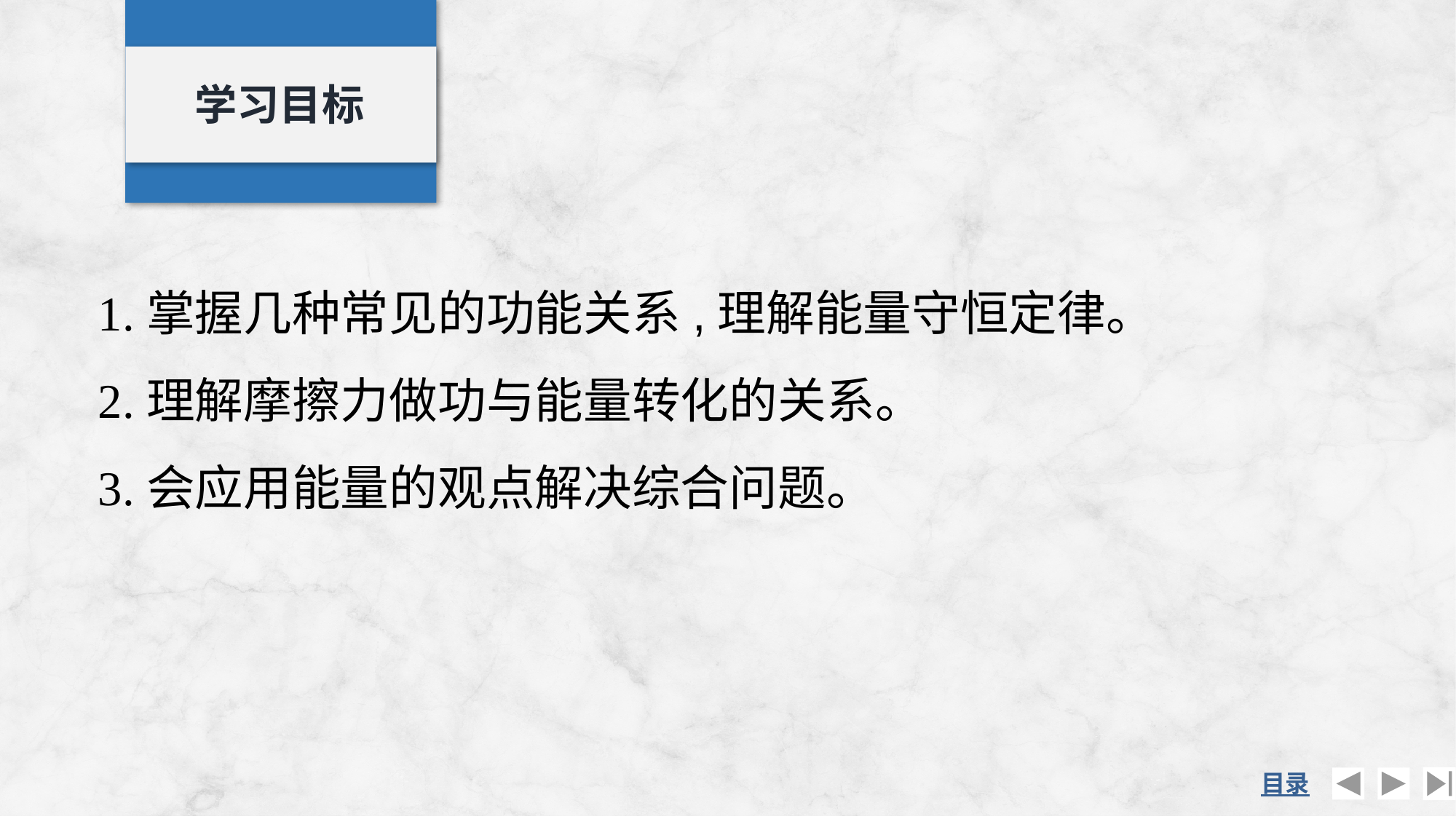

学习目标
1.掌握几种常见的功能关系,理解能量守恒定律。
2.理解摩擦力做功与能量转化的关系。
3.会应用能量的观点解决综合问题。